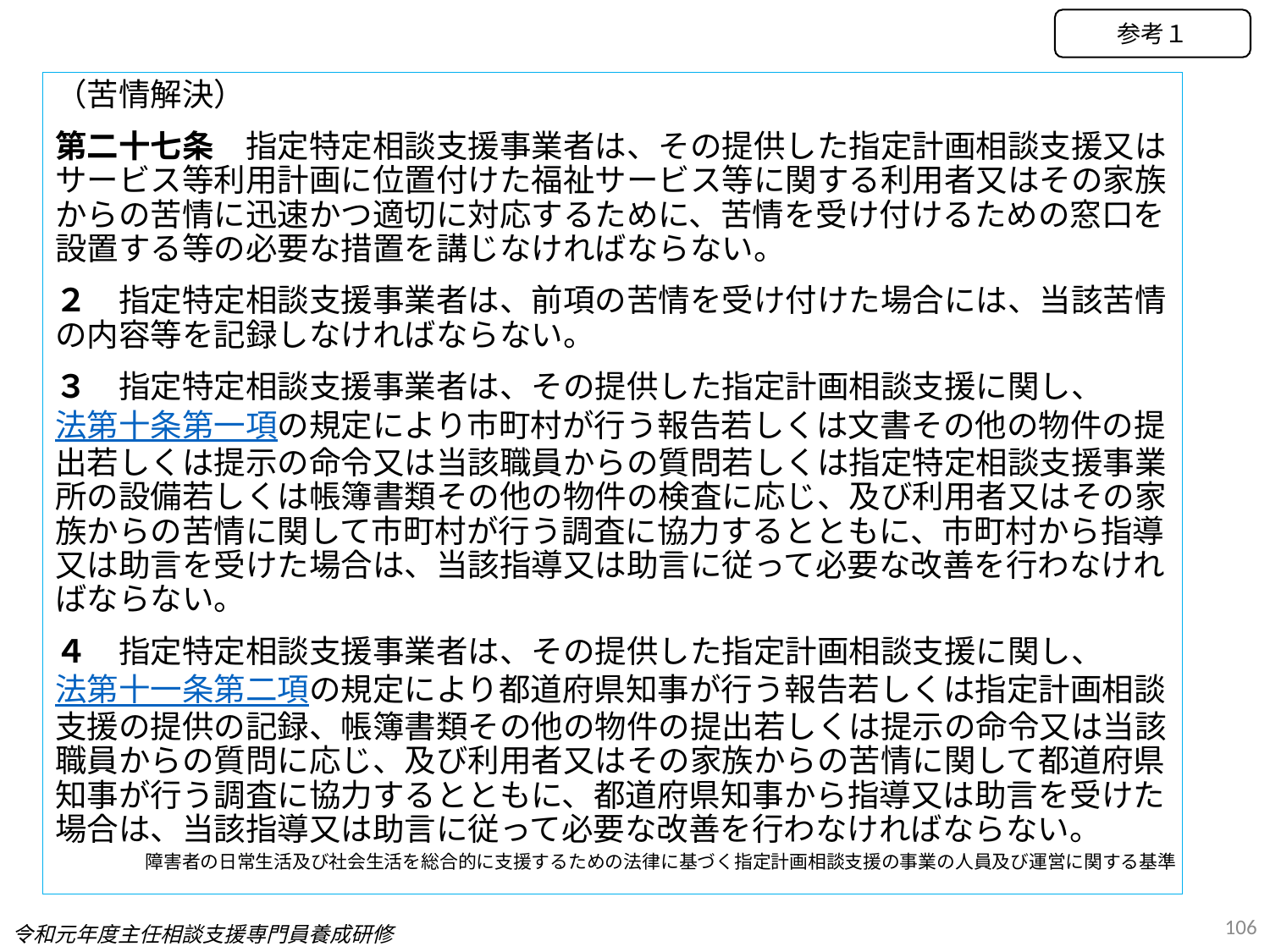

参考１
（苦情解決）
第二十七条　指定特定相談支援事業者は、その提供した指定計画相談支援又はサービス等利用計画に位置付けた福祉サービス等に関する利用者又はその家族からの苦情に迅速かつ適切に対応するために、苦情を受け付けるための窓口を設置する等の必要な措置を講じなければならない。
２　指定特定相談支援事業者は、前項の苦情を受け付けた場合には、当該苦情の内容等を記録しなければならない。
３　指定特定相談支援事業者は、その提供した指定計画相談支援に関し、法第十条第一項の規定により市町村が行う報告若しくは文書その他の物件の提出若しくは提示の命令又は当該職員からの質問若しくは指定特定相談支援事業所の設備若しくは帳簿書類その他の物件の検査に応じ、及び利用者又はその家族からの苦情に関して市町村が行う調査に協力するとともに、市町村から指導又は助言を受けた場合は、当該指導又は助言に従って必要な改善を行わなければならない。
４　指定特定相談支援事業者は、その提供した指定計画相談支援に関し、法第十一条第二項の規定により都道府県知事が行う報告若しくは指定計画相談支援の提供の記録、帳簿書類その他の物件の提出若しくは提示の命令又は当該職員からの質問に応じ、及び利用者又はその家族からの苦情に関して都道府県知事が行う調査に協力するとともに、都道府県知事から指導又は助言を受けた場合は、当該指導又は助言に従って必要な改善を行わなければならない。
障害者の日常生活及び社会生活を総合的に支援するための法律に基づく指定計画相談支援の事業の人員及び運営に関する基準
106
令和元年度主任相談支援専門員養成研修